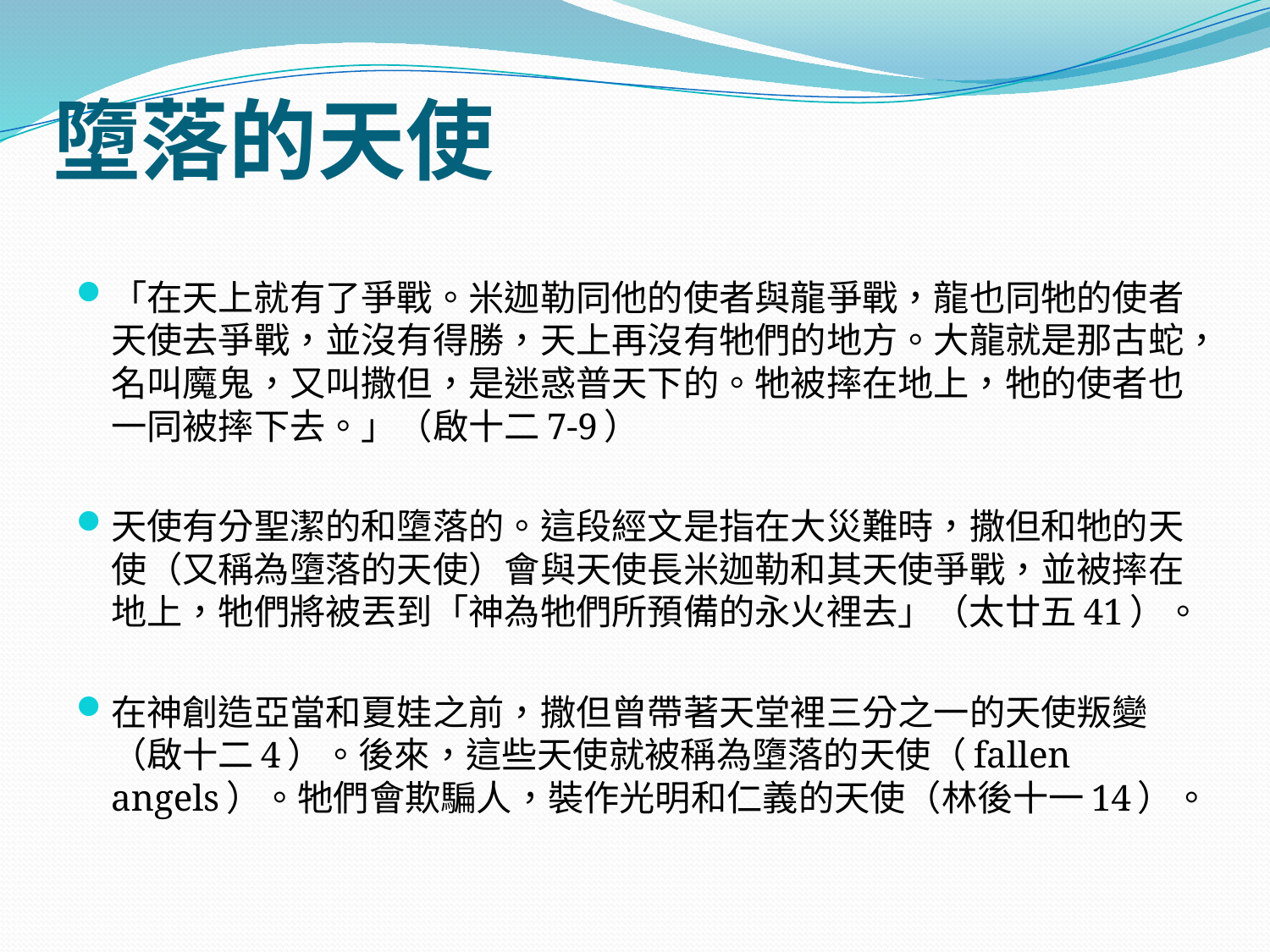

# 墮落的天使
「在天上就有了爭戰。米迦勒同他的使者與龍爭戰，龍也同牠的使者天使去爭戰，並沒有得勝，天上再沒有牠們的地方。大龍就是那古蛇，名叫魔鬼，又叫撒但，是迷惑普天下的。牠被摔在地上，牠的使者也一同被摔下去。」（啟十二7-9）

天使有分聖潔的和墮落的。這段經文是指在大災難時，撒但和牠的天使（又稱為墮落的天使）會與天使長米迦勒和其天使爭戰，並被摔在地上，牠們將被丟到「神為牠們所預備的永火裡去」（太廿五41）。

在神創造亞當和夏娃之前，撒但曾帶著天堂裡三分之一的天使叛變（啟十二4）。後來，這些天使就被稱為墮落的天使（fallen angels）。牠們會欺騙人，裝作光明和仁義的天使（林後十一14）。